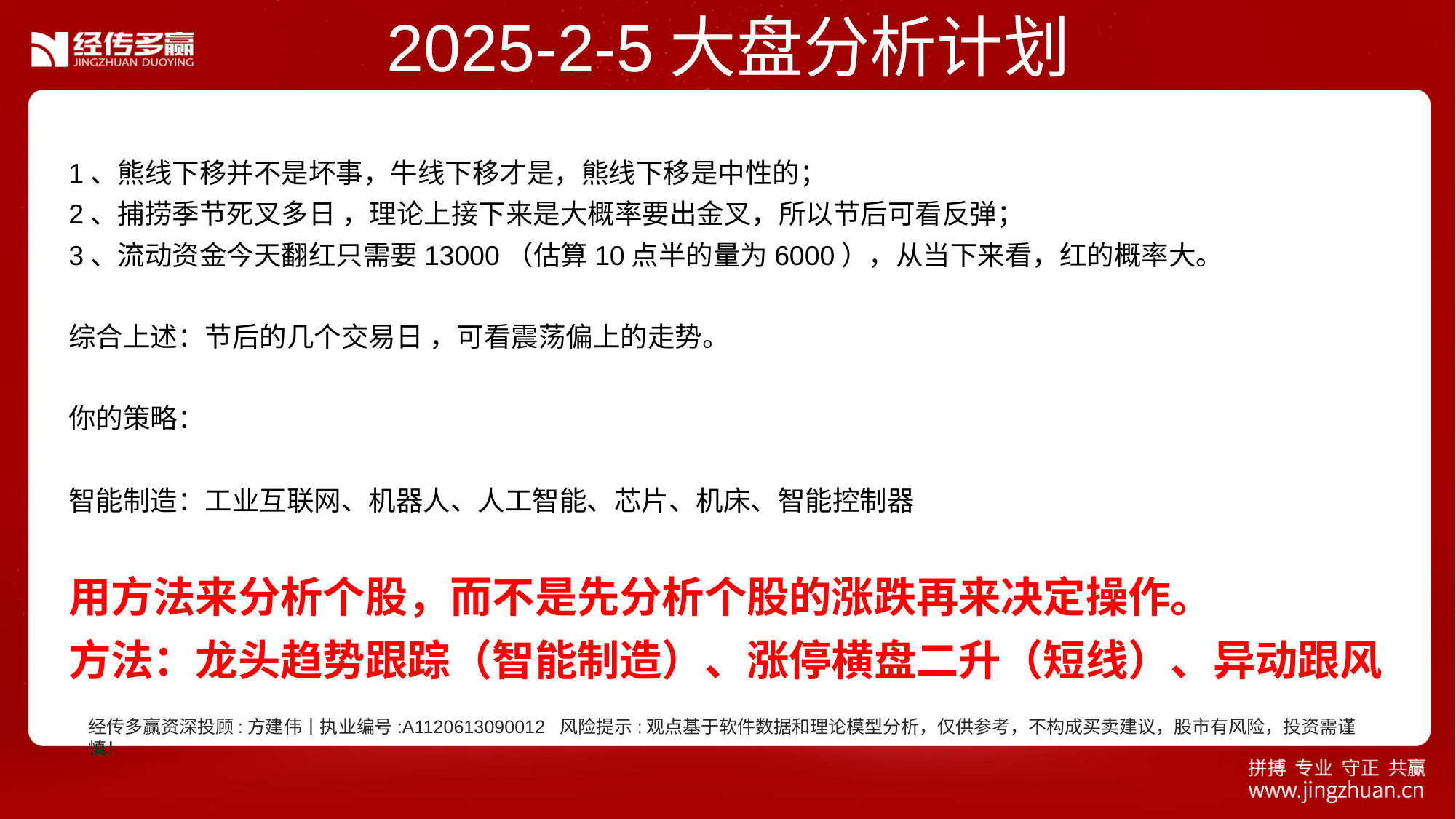

2025-2-5大盘分析计划
1、熊线下移并不是坏事，牛线下移才是，熊线下移是中性的；
2、捕捞季节死叉多日 ，理论上接下来是大概率要出金叉，所以节后可看反弹；
3、流动资金今天翻红只需要13000（估算10点半的量为6000），从当下来看，红的概率大。

综合上述：节后的几个交易日 ，可看震荡偏上的走势。

你的策略：

智能制造：工业互联网、机器人、人工智能、芯片、机床、智能控制器

用方法来分析个股，而不是先分析个股的涨跌再来决定操作。
方法：龙头趋势跟踪（智能制造）、涨停横盘二升（短线）、异动跟风